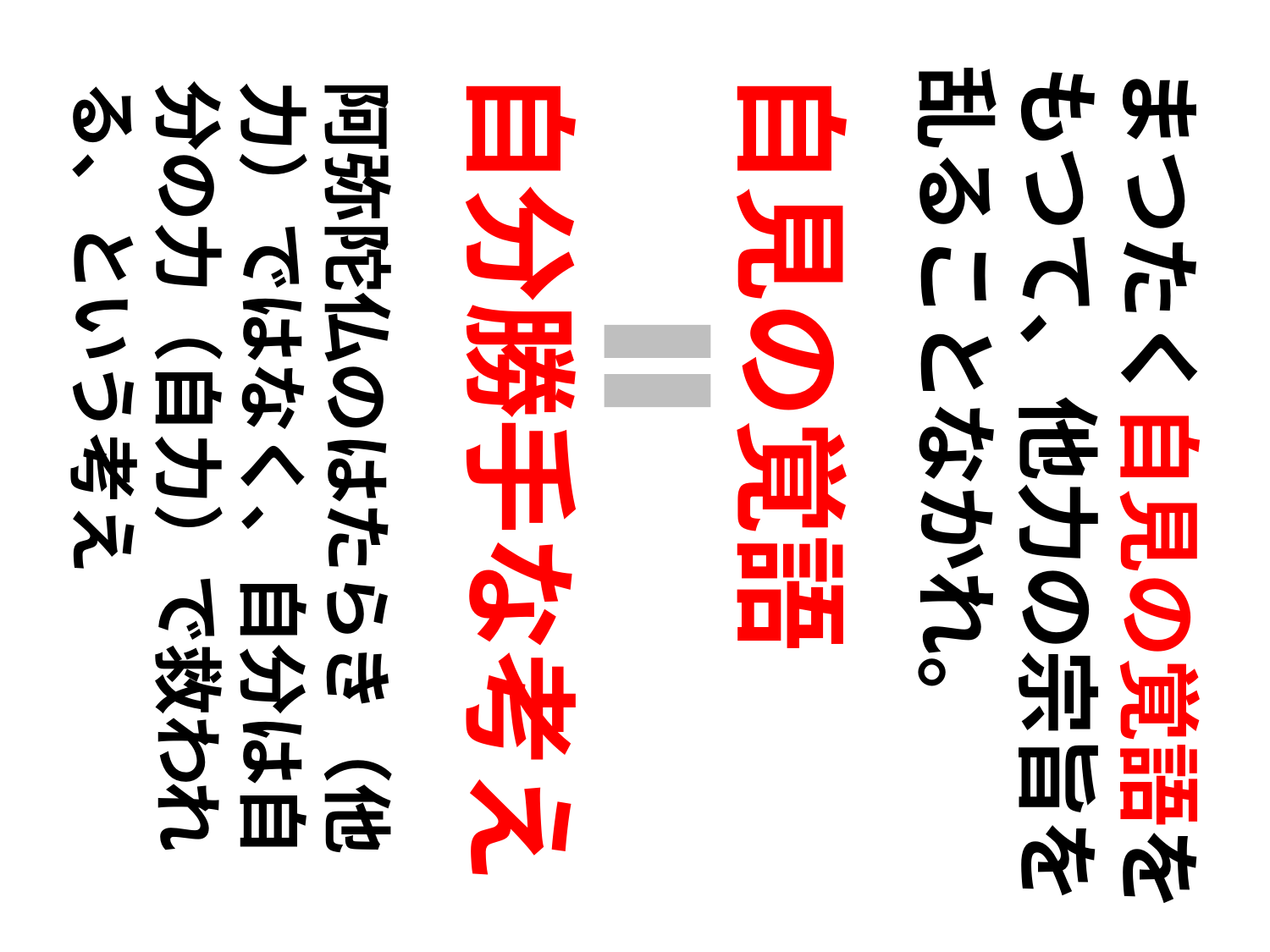

まつたく自見の覚語をもつて、他力の宗旨を乱ることなかれ。

自分勝手な考え
自見の覚語
阿弥陀仏のはたらき（他力）ではなく、自分は自分の力（自力）で救われる、という考え